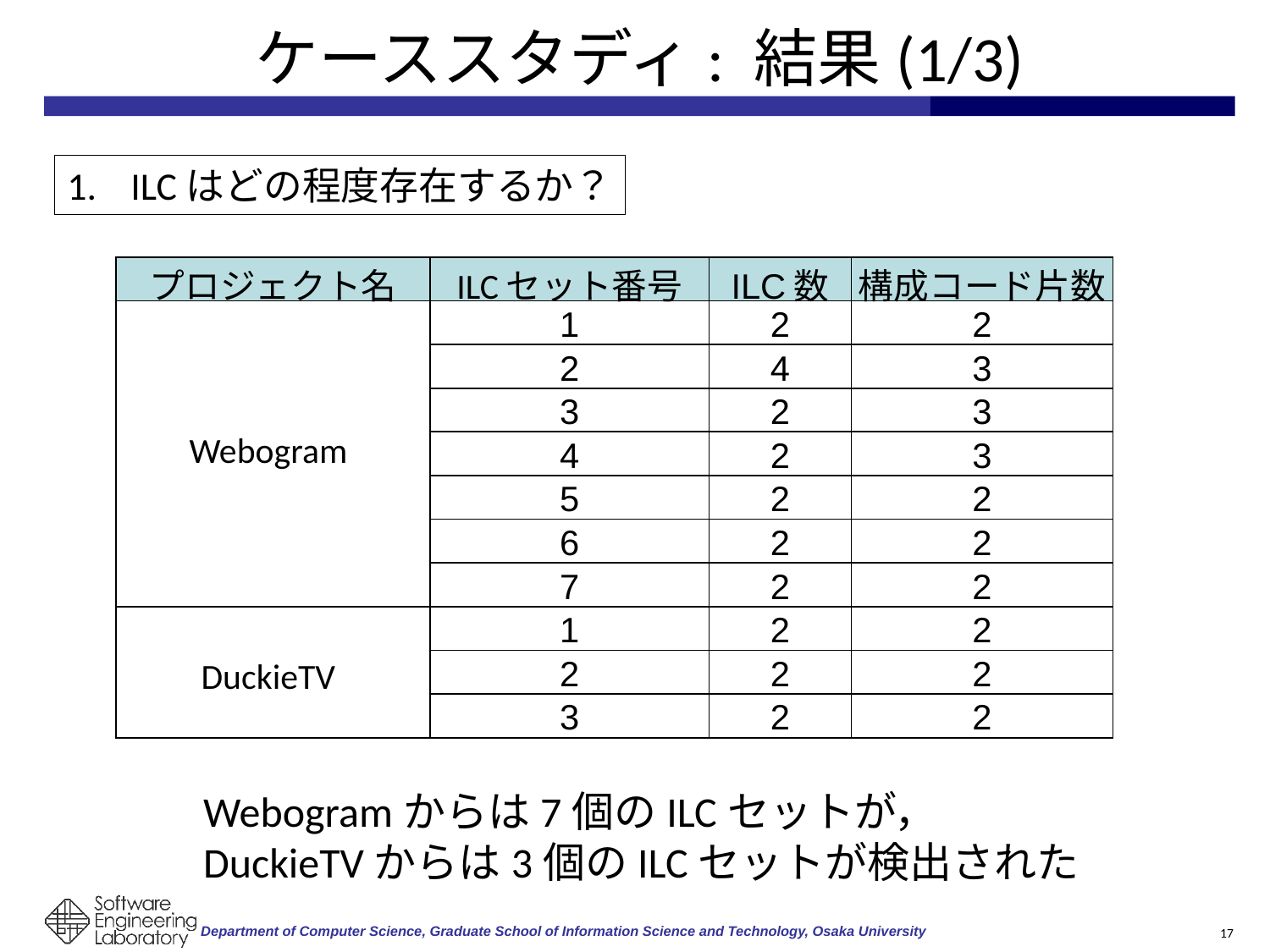

# ケーススタディ: 結果(1/3)
ILCはどの程度存在するか？
| プロジェクト名 | ILCセット番号 | ILC数 | 構成コード片数 |
| --- | --- | --- | --- |
|  | 1 | 2 | 2 |
|  | 2 | 4 | 3 |
|  | 3 | 2 | 3 |
|  | 4 | 2 | 3 |
|  | 5 | 2 | 2 |
|  | 6 | 2 | 2 |
|  | 7 | 2 | 2 |
|  | 1 | 2 | 2 |
|  | 2 | 2 | 2 |
|  | 3 | 2 | 2 |
Webogram
DuckieTV
Webogramからは7個のILCセットが，
DuckieTVからは3個のILCセットが検出された
17